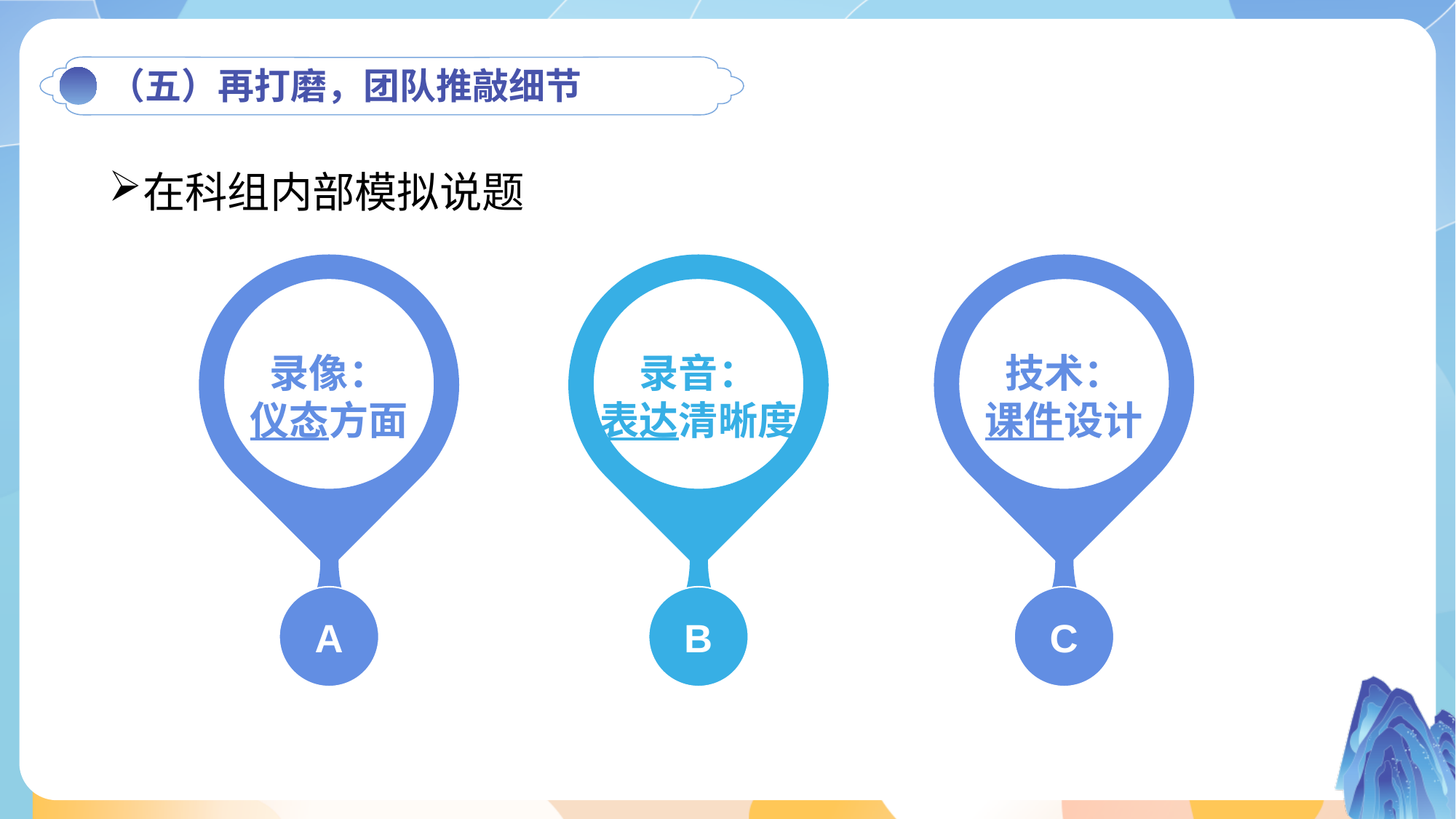

（五）再打磨，团队推敲细节
在科组内部模拟说题
录像：
仪态方面

A
录音：
表达清晰度

B
技术：
课件设计

C